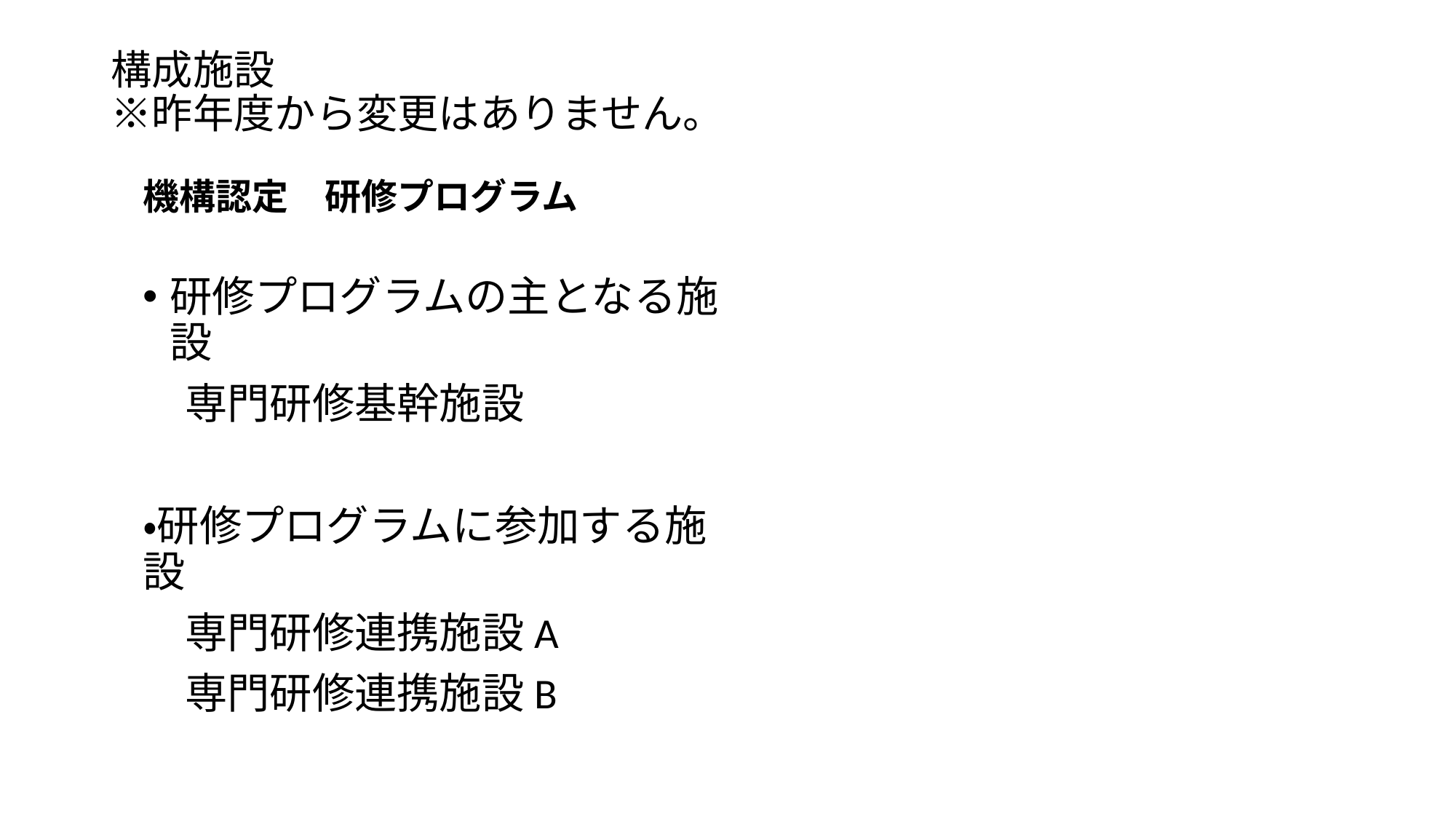

# 構成施設 ※昨年度から変更はありません。
機構認定　研修プログラム
研修プログラムの主となる施設
　専門研修基幹施設

・研修プログラムに参加する施設
　専門研修連携施設A
　専門研修連携施設B